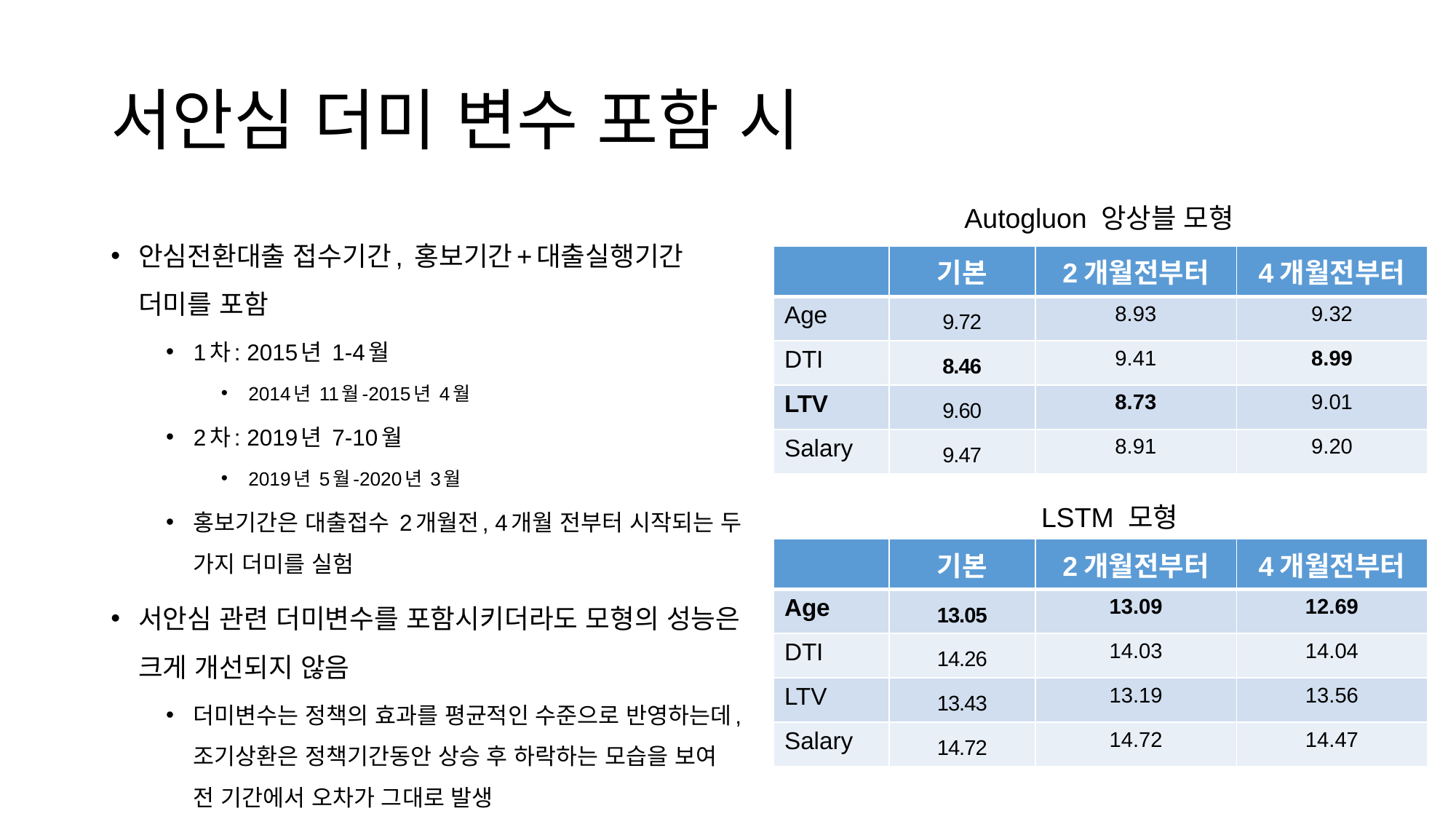

# 서안심 더미 변수 포함 시
Autogluon 앙상블 모형
안심전환대출 접수기간, 홍보기간+대출실행기간 더미를 포함
1차: 2015년 1-4월
2014년 11월-2015년 4월
2차: 2019년 7-10월
2019년 5월-2020년 3월
홍보기간은 대출접수 2개월전, 4개월 전부터 시작되는 두 가지 더미를 실험
서안심 관련 더미변수를 포함시키더라도 모형의 성능은 크게 개선되지 않음
더미변수는 정책의 효과를 평균적인 수준으로 반영하는데, 조기상환은 정책기간동안 상승 후 하락하는 모습을 보여 전 기간에서 오차가 그대로 발생
|  | 기본 | 2개월전부터 | 4개월전부터 |
| --- | --- | --- | --- |
| Age | 9.72 | 8.93 | 9.32 |
| DTI | 8.46 | 9.41 | 8.99 |
| LTV | 9.60 | 8.73 | 9.01 |
| Salary | 9.47 | 8.91 | 9.20 |
LSTM 모형
|  | 기본 | 2개월전부터 | 4개월전부터 |
| --- | --- | --- | --- |
| Age | 13.05 | 13.09 | 12.69 |
| DTI | 14.26 | 14.03 | 14.04 |
| LTV | 13.43 | 13.19 | 13.56 |
| Salary | 14.72 | 14.72 | 14.47 |